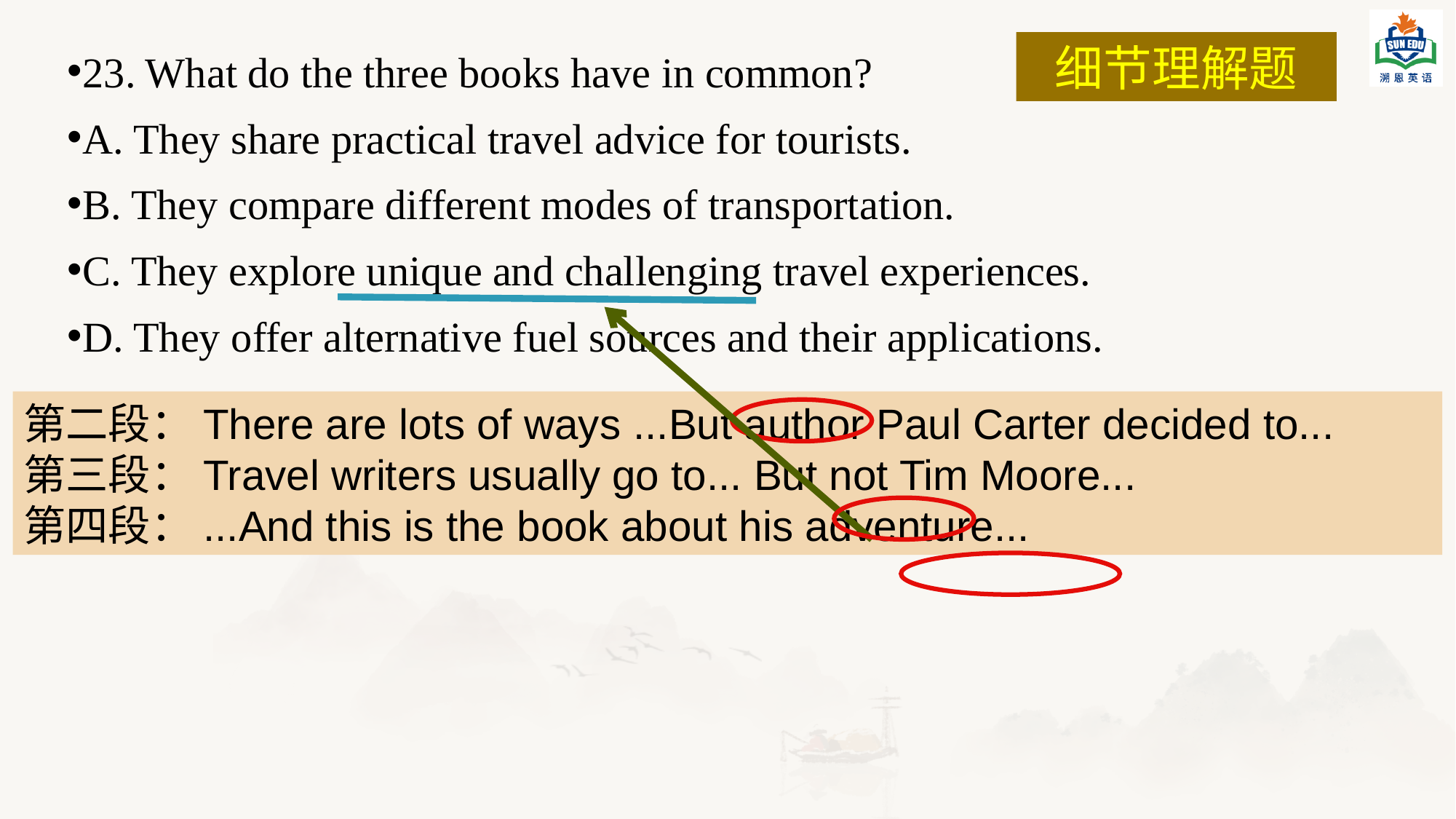

细节理解题
23. What do the three books have in common?
A. They share practical travel advice for tourists.
B. They compare different modes of transportation.
C. They explore unique and challenging travel experiences.
D. They offer alternative fuel sources and their applications.
第二段：There are lots of ways ...But author Paul Carter decided to...
第三段：Travel writers usually go to... But not Tim Moore...
第四段：...And this is the book about his adventure...